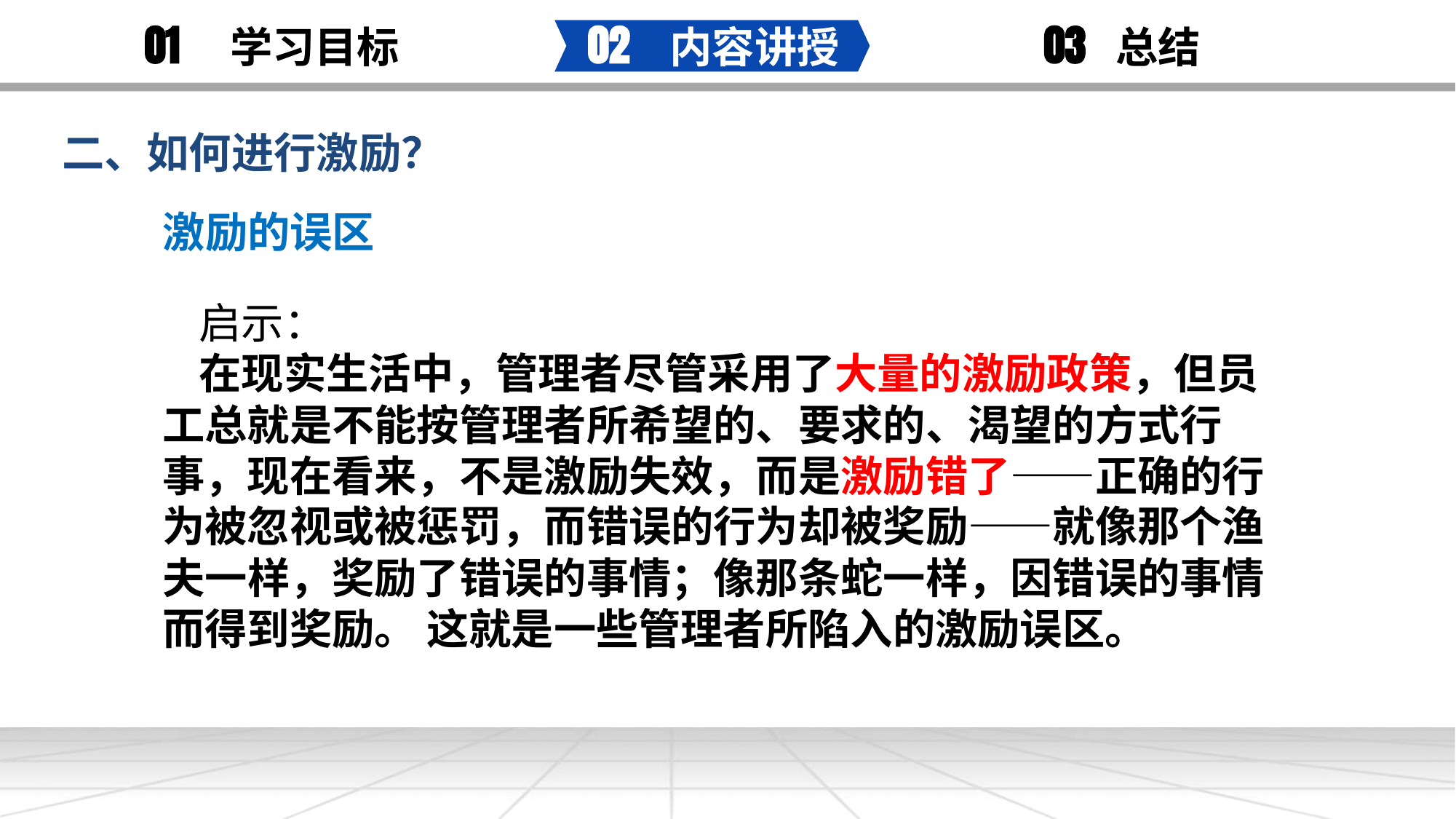

02   内容讲授
03  总结
01    学习目标

二、如何进行激励？
激励的误区
启示：
在现实生活中，管理者尽管采用了大量的激励政策，但员工总就是不能按管理者所希望的、要求的、渴望的方式行事，现在看来，不是激励失效，而是激励错了——正确的行为被忽视或被惩罚，而错误的行为却被奖励——就像那个渔夫一样，奖励了错误的事情；像那条蛇一样，因错误的事情而得到奖励。 这就是一些管理者所陷入的激励误区。